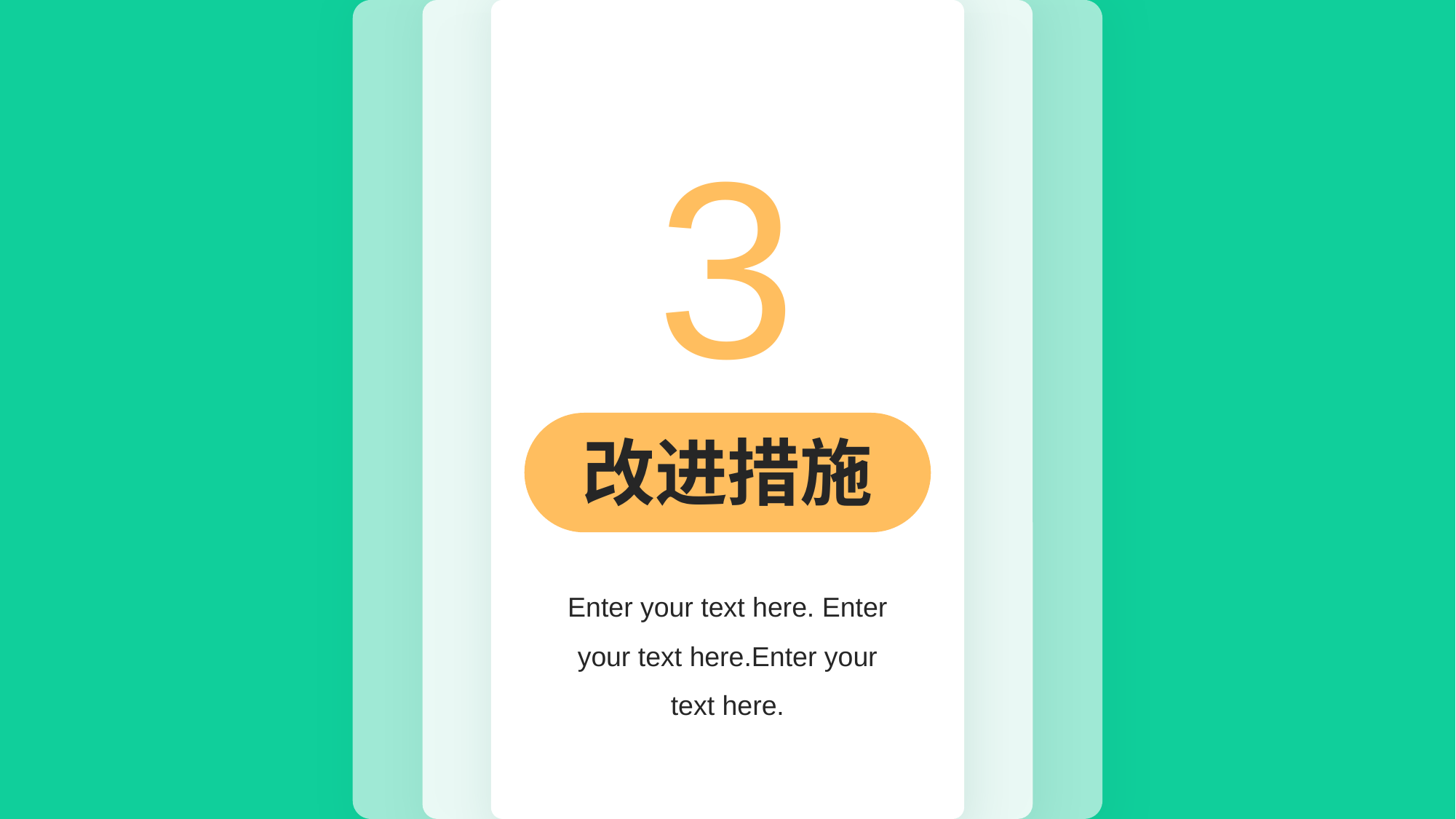

3
改进措施
Enter your text here. Enter your text here.Enter your text here.